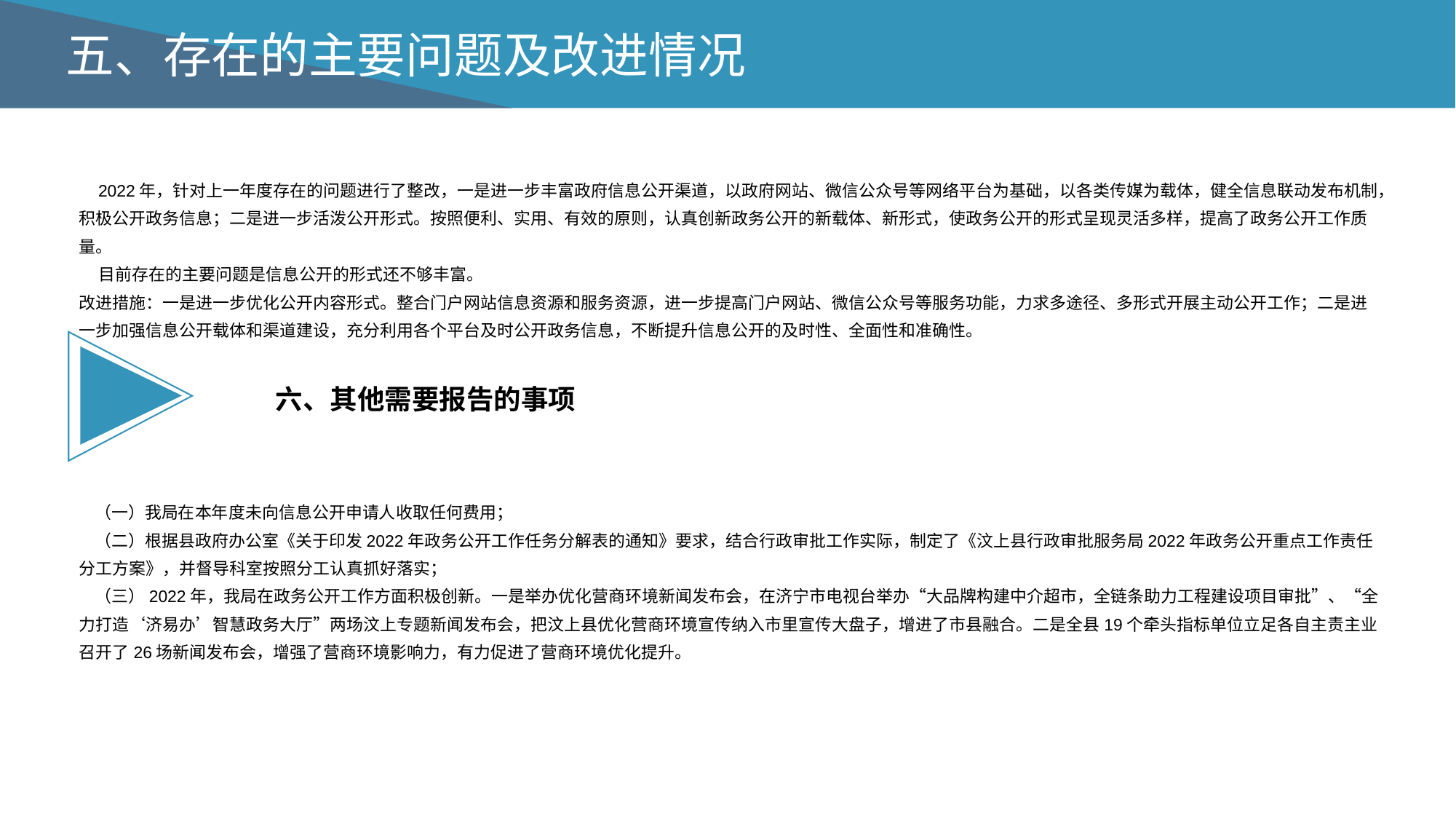

五、存在的主要问题及改进情况
    2022年，针对上一年度存在的问题进行了整改，一是进一步丰富政府信息公开渠道，以政府网站、微信公众号等网络平台为基础，以各类传媒为载体，健全信息联动发布机制，积极公开政务信息；二是进一步活泼公开形式。按照便利、实用、有效的原则，认真创新政务公开的新载体、新形式，使政务公开的形式呈现灵活多样，提高了政务公开工作质量。
    目前存在的主要问题是信息公开的形式还不够丰富。
改进措施：一是进一步优化公开内容形式。整合门户网站信息资源和服务资源，进一步提高门户网站、微信公众号等服务功能，力求多途径、多形式开展主动公开工作；二是进一步加强信息公开载体和渠道建设，充分利用各个平台及时公开政务信息，不断提升信息公开的及时性、全面性和准确性。

六、其他需要报告的事项
   （一）我局在本年度未向信息公开申请人收取任何费用；
   （二）根据县政府办公室《关于印发2022年政务公开工作任务分解表的通知》要求，结合行政审批工作实际，制定了《汶上县行政审批服务局2022年政务公开重点工作责任分工方案》，并督导科室按照分工认真抓好落实；
   （三）2022年，我局在政务公开工作方面积极创新。一是举办优化营商环境新闻发布会，在济宁市电视台举办“大品牌构建中介超市，全链条助力工程建设项目审批”、“全力打造‘济易办’智慧政务大厅”两场汶上专题新闻发布会，把汶上县优化营商环境宣传纳入市里宣传大盘子，增进了市县融合。二是全县19个牵头指标单位立足各自主责主业召开了26场新闻发布会，增强了营商环境影响力，有力促进了营商环境优化提升。